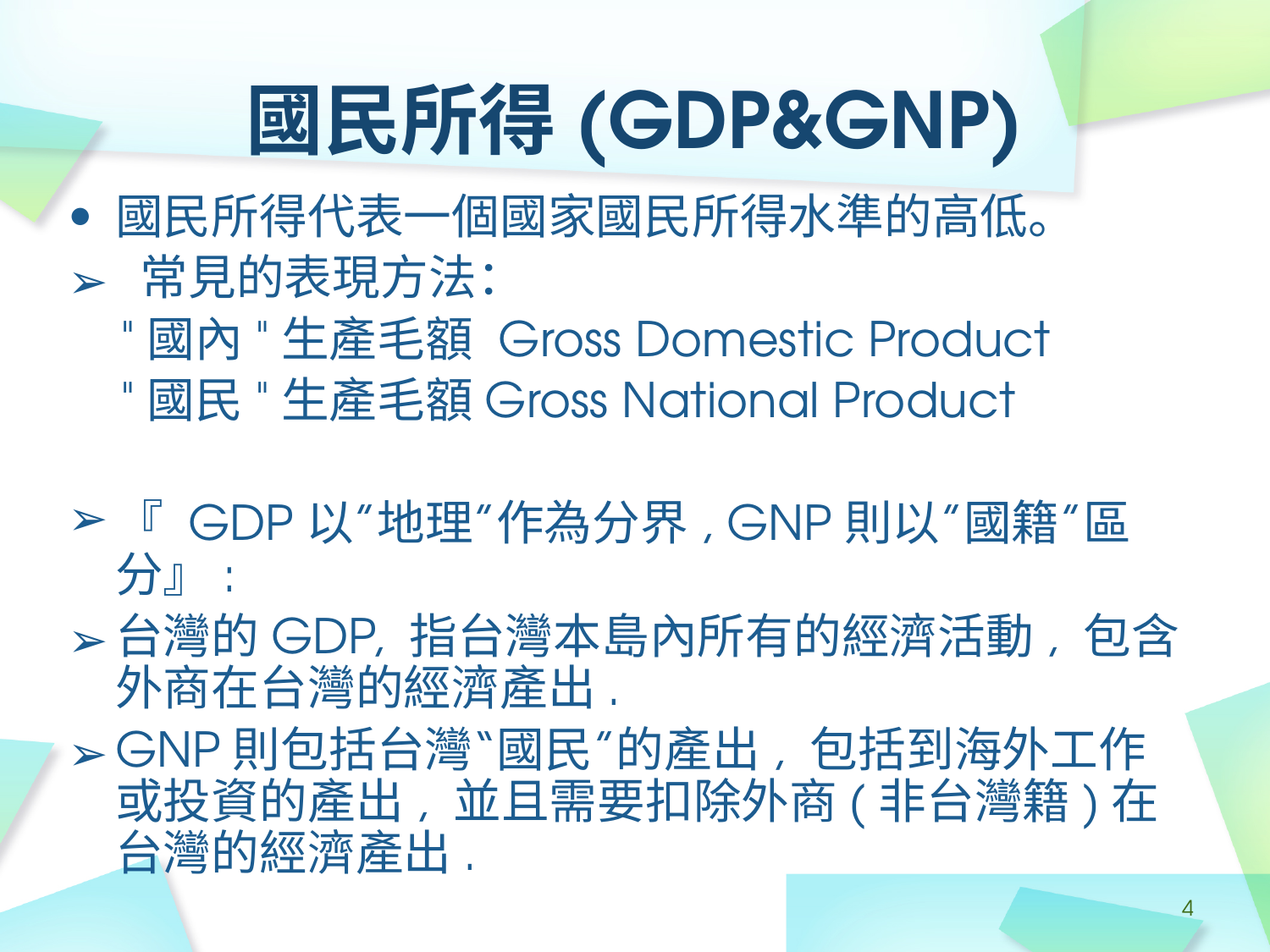

# 國民所得(GDP&GNP)
國民所得代表一個國家國民所得水準的高低。
 常見的表現方法：
    "國內"生產毛額 Gross Domestic Product
    "國民"生產毛額Gross National Product

『 GDP以”地理”作為分界, GNP則以”國籍”區分』:
台灣的GDP, 指台灣本島內所有的經濟活動, 包含外商在台灣的經濟產出.
GNP則包括台灣“國民”的產出, 包括到海外工作或投資的產出, 並且需要扣除外商(非台灣籍)在台灣的經濟產出.

4